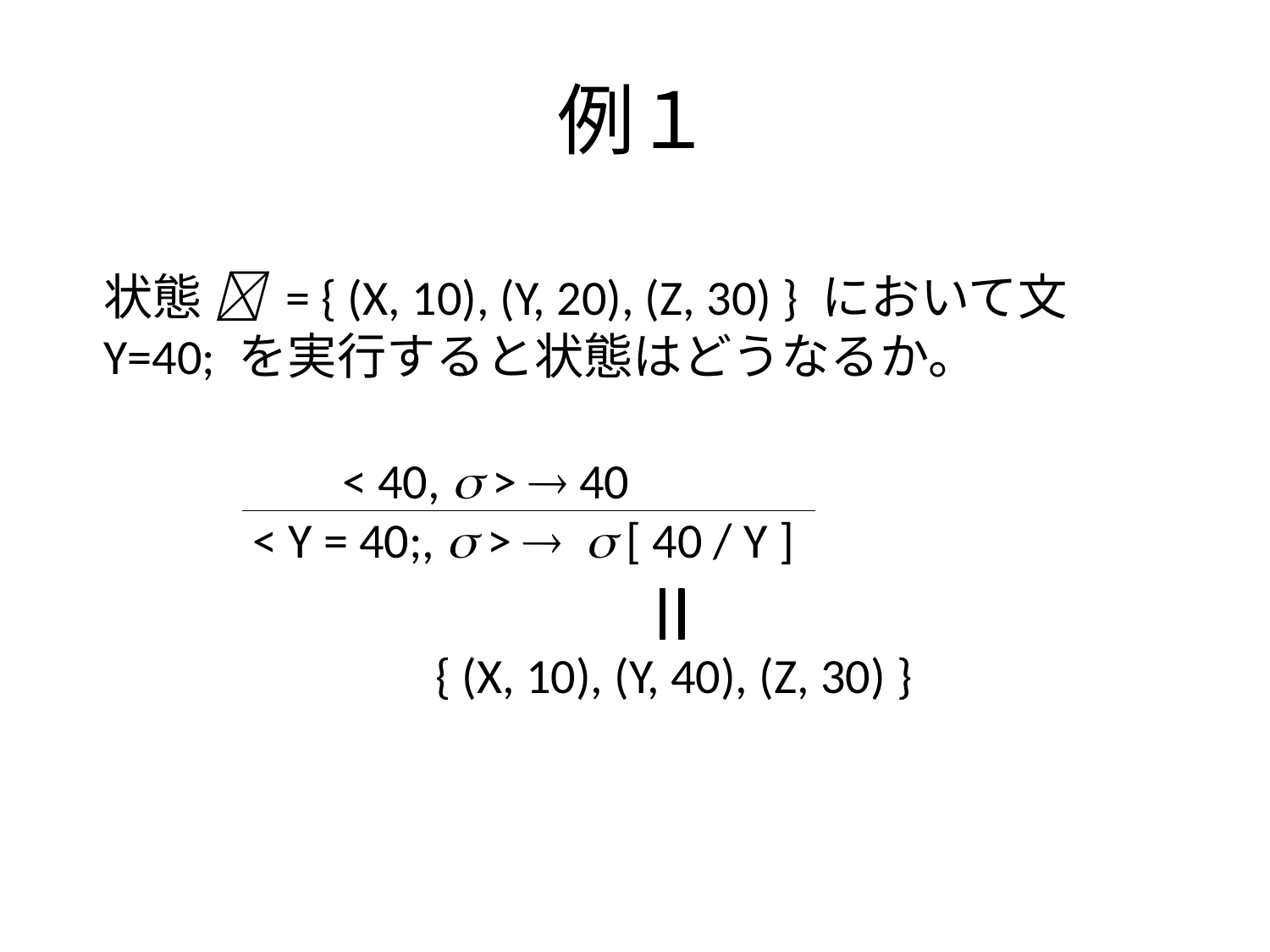

# 例１
状態 σ = { (X, 10), (Y, 20), (Z, 30) } において文Y=40; を実行すると状態はどうなるか。
        < 40, σ > → 40
< Y = 40;, σ > →  σ [ 40 / Y ]

 { (X, 10), (Y, 40), (Z, 30) }